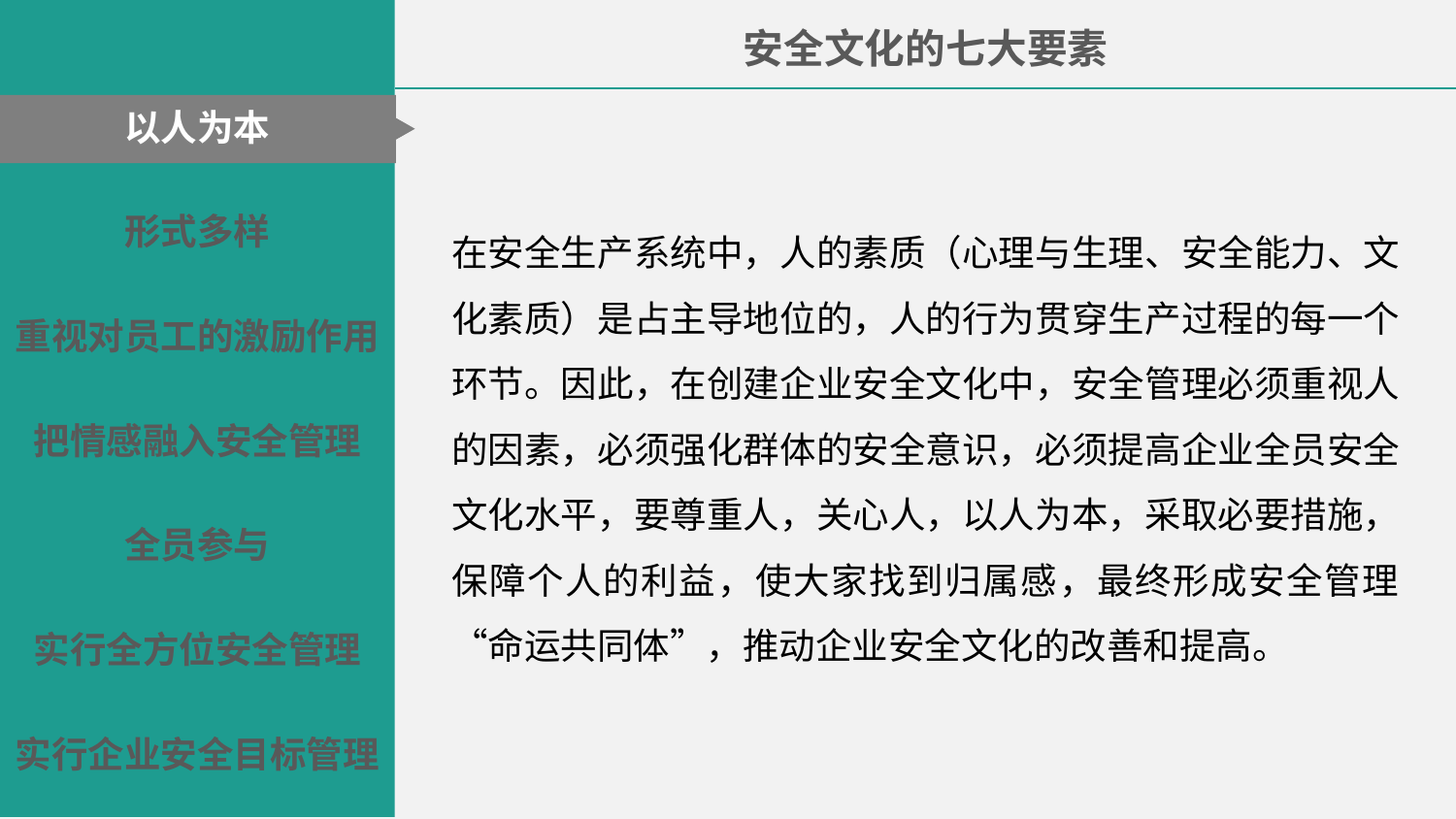

安全文化的七大要素

以人为本
在安全生产系统中，人的素质（心理与生理、安全能力、文化素质）是占主导地位的，人的行为贯穿生产过程的每一个环节。因此，在创建企业安全文化中，安全管理必须重视人的因素，必须强化群体的安全意识，必须提高企业全员安全文化水平，要尊重人，关心人，以人为本，采取必要措施，保障个人的利益，使大家找到归属感，最终形成安全管理“命运共同体”，推动企业安全文化的改善和提高。
形式多样
重视对员工的激励作用
把情感融入安全管理
全员参与
实行全方位安全管理
实行企业安全目标管理